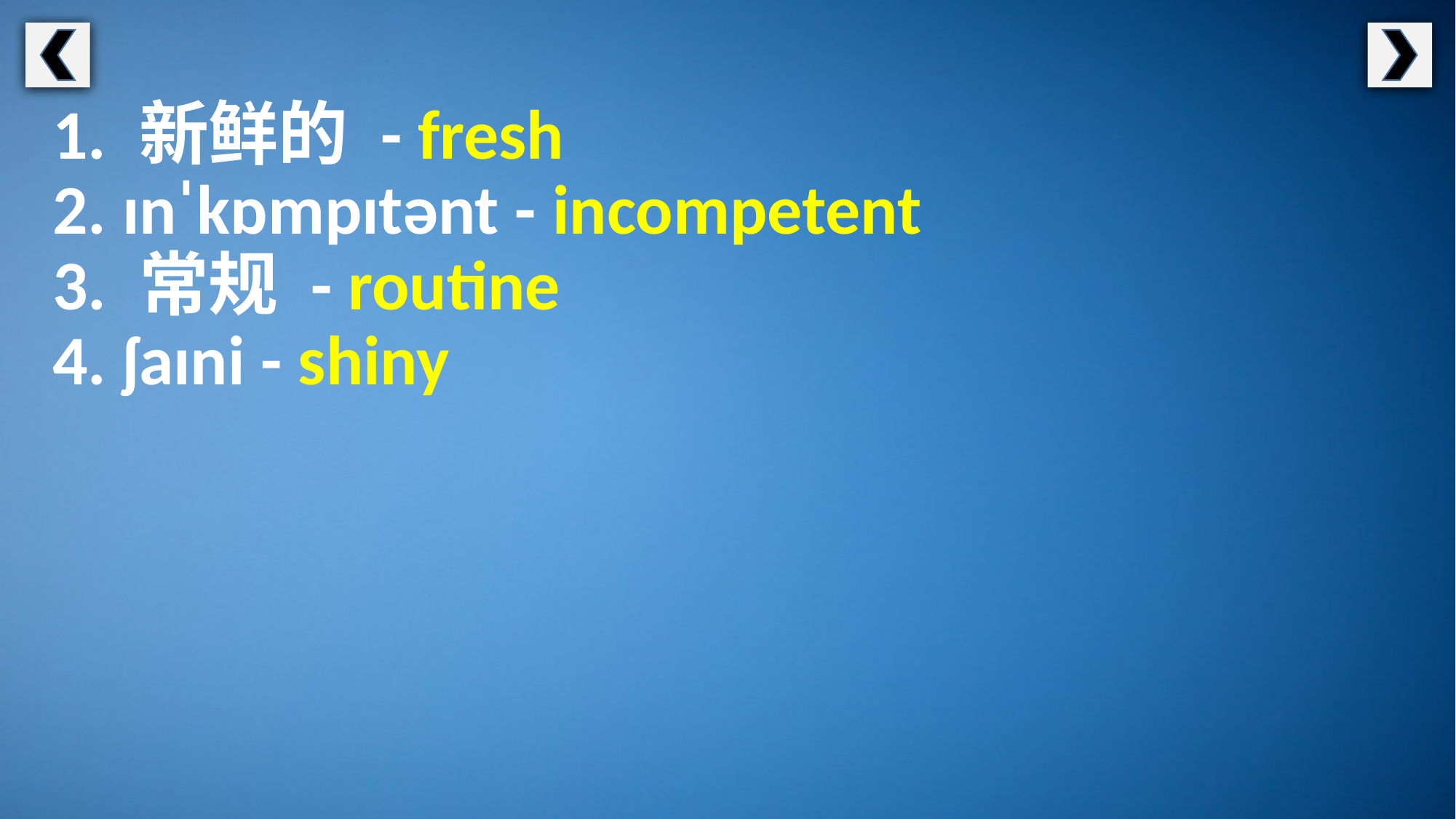

1. 新鲜的 - fresh
2. ɪnˈkɒmpɪtənt - incompetent
3. 常规 - routine
4. ʃaɪni - shiny